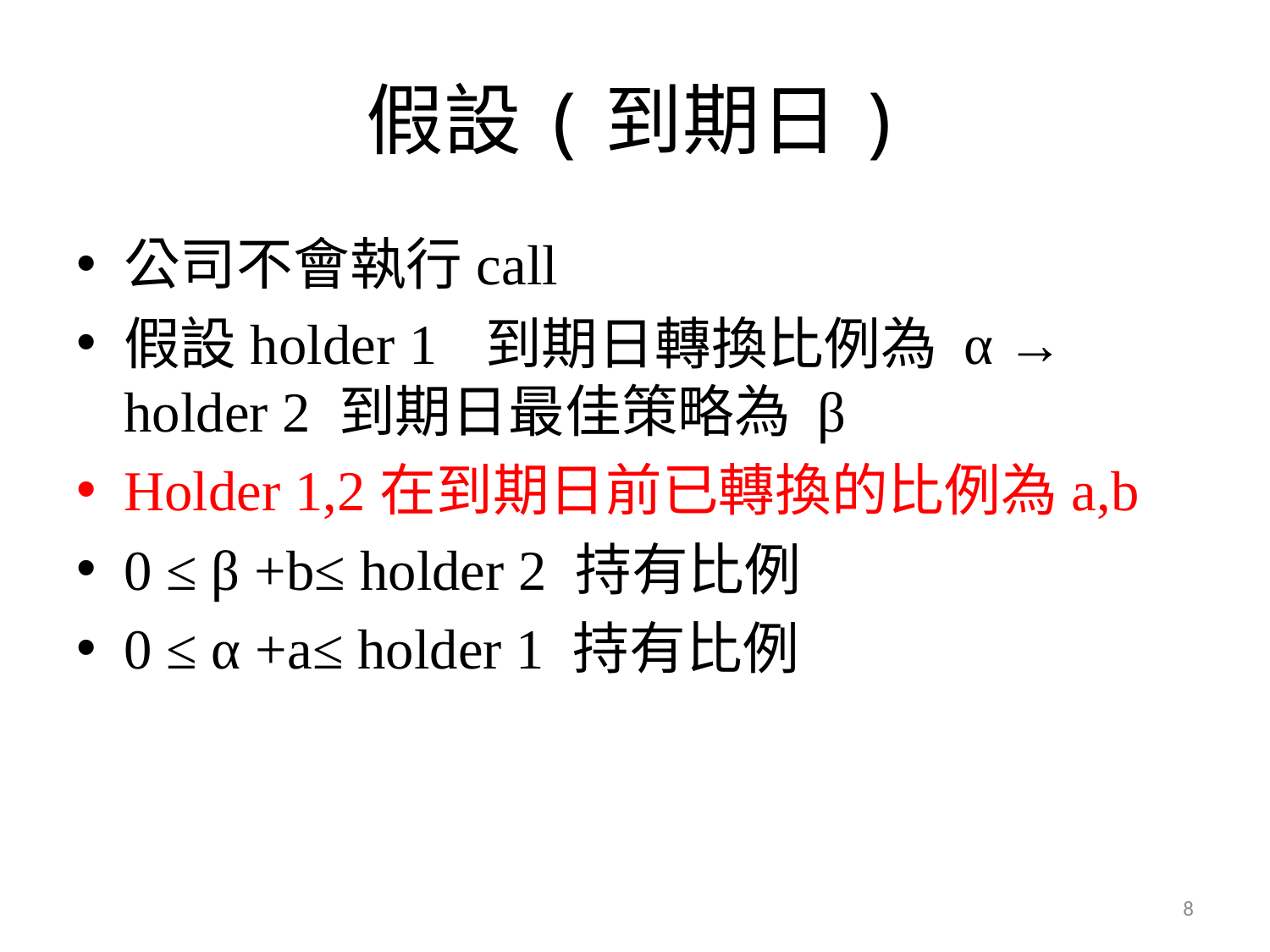

# 假設(到期日)
公司不會執行call
假設holder 1 到期日轉換比例為 α → holder 2 到期日最佳策略為 β
Holder 1,2在到期日前已轉換的比例為a,b
0 ≤ β +b≤ holder 2 持有比例
0 ≤ α +a≤ holder 1 持有比例

8